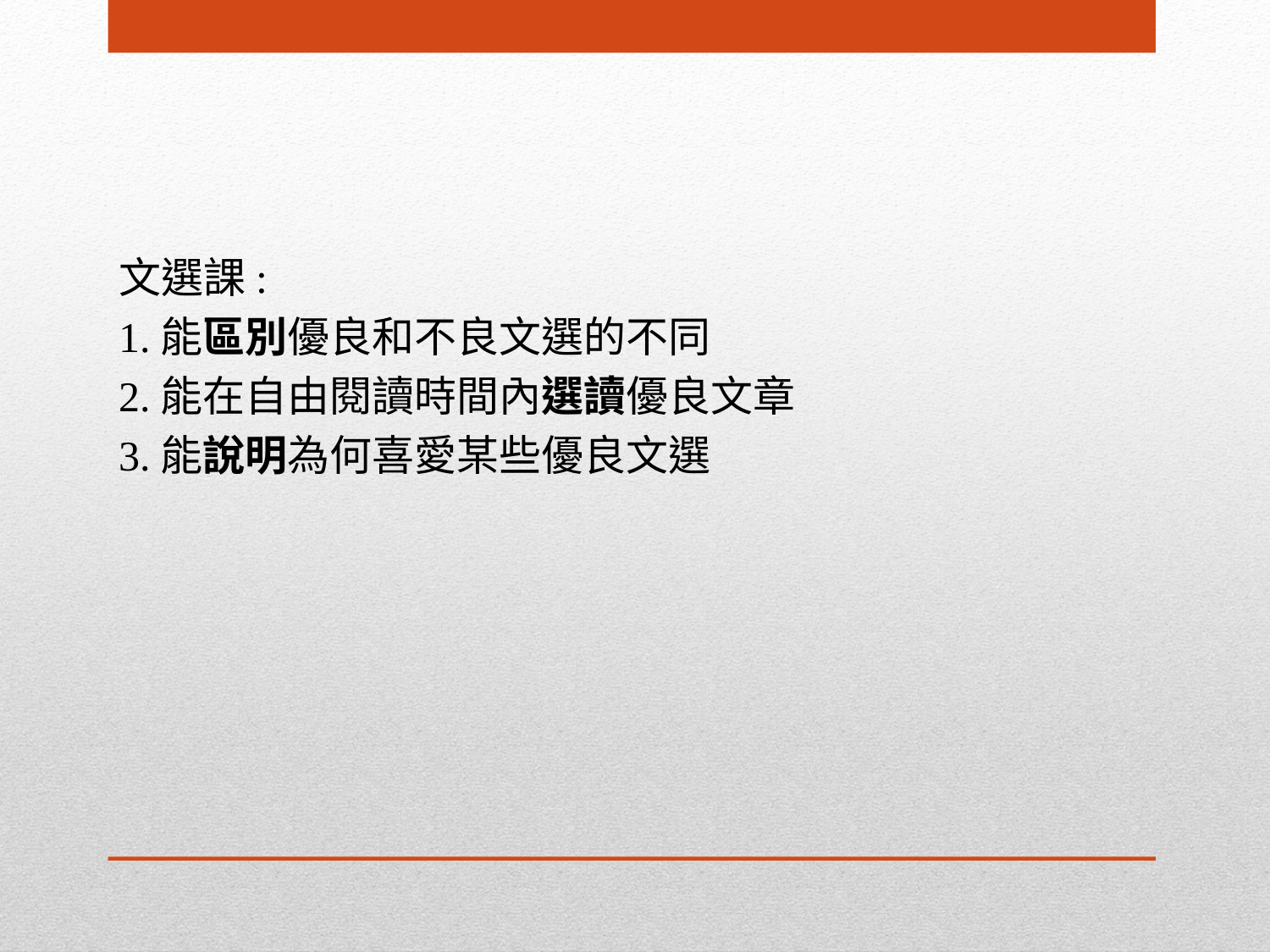

文選課:
1.能區別優良和不良文選的不同
2.能在自由閱讀時間內選讀優良文章
3.能說明為何喜愛某些優良文選